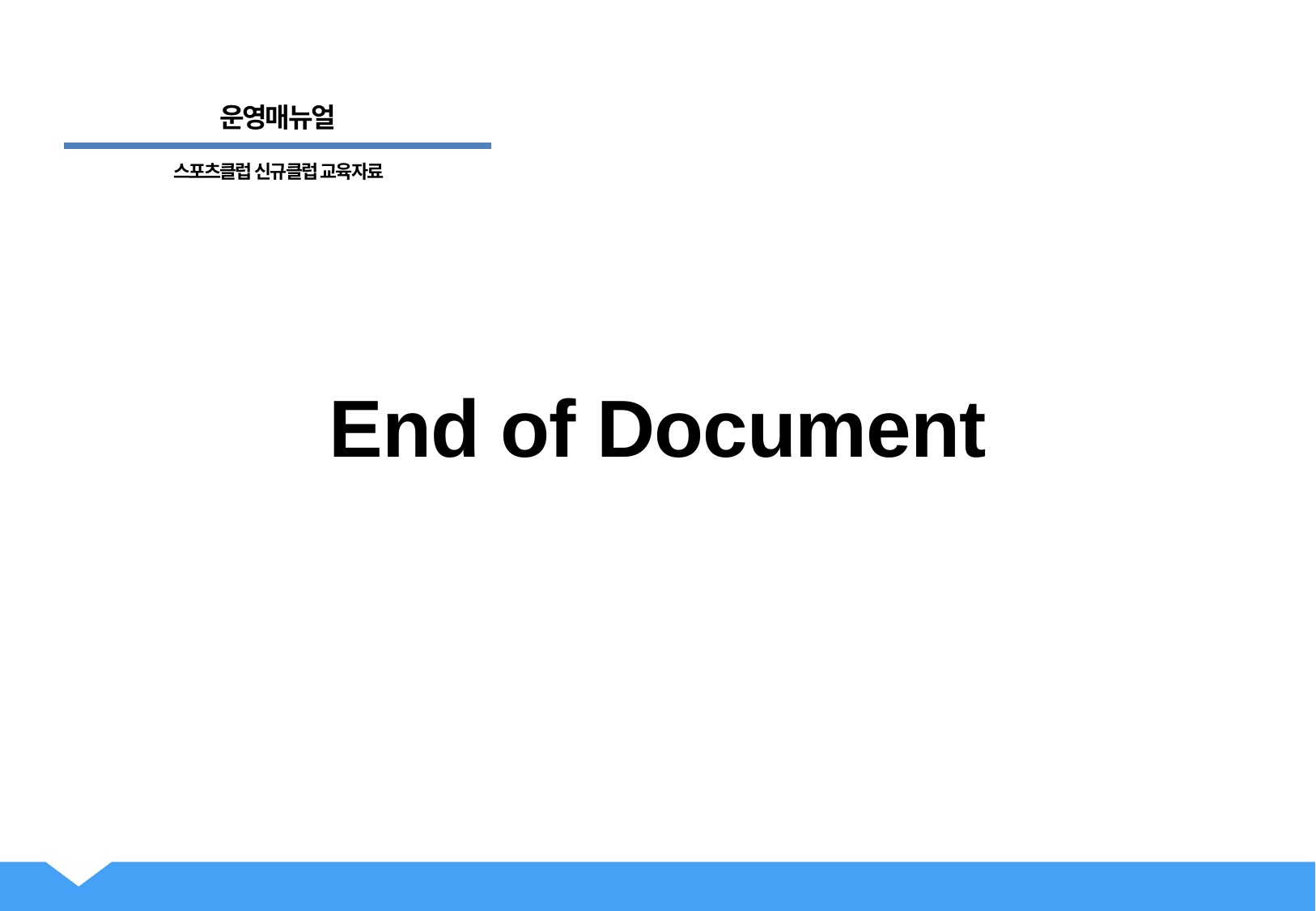

운영매뉴얼

스포츠클럽 신규클럽 교육자료
End of Document